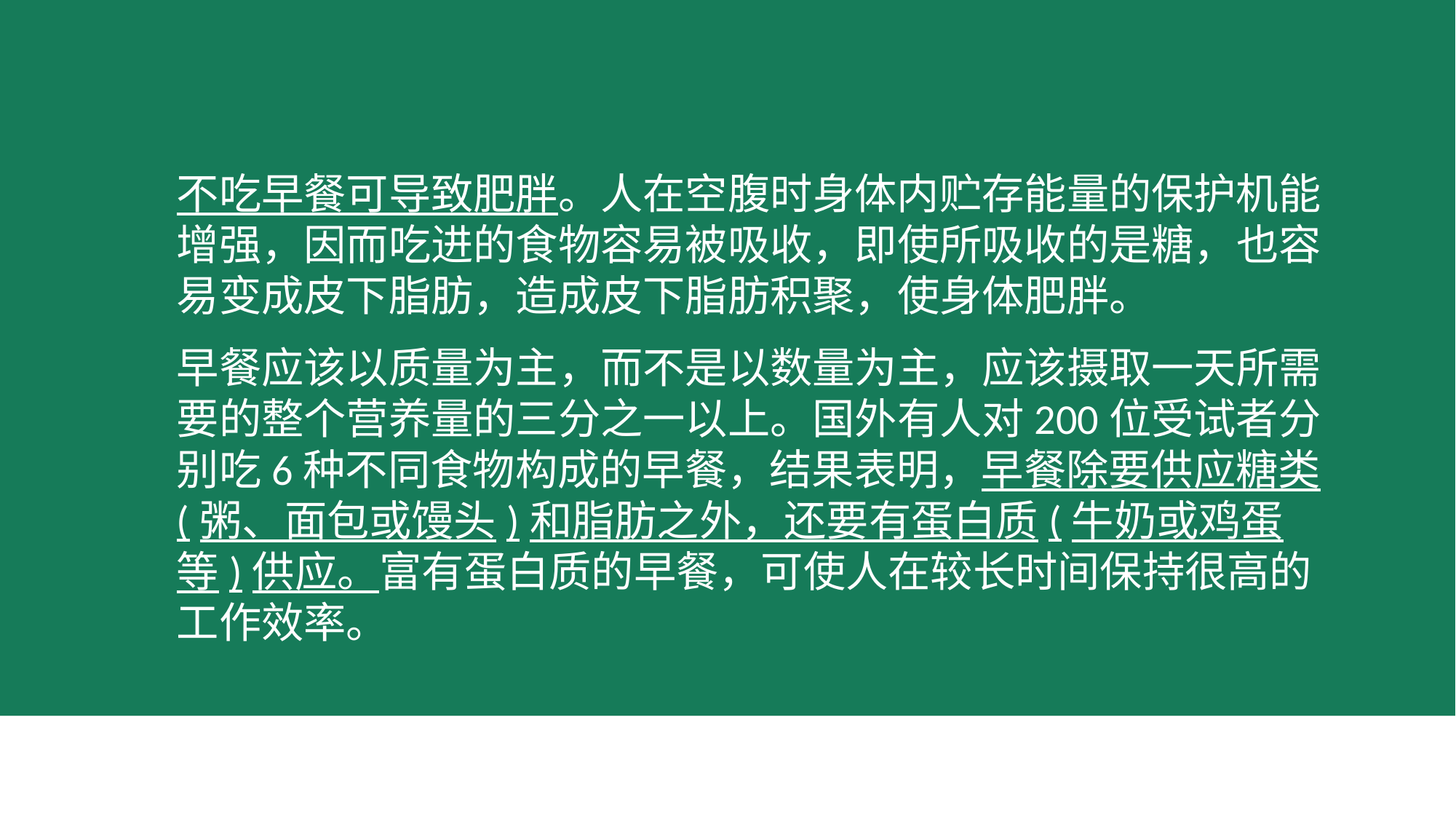

不吃早餐可导致肥胖。人在空腹时身体内贮存能量的保护机能增强，因而吃进的食物容易被吸收，即使所吸收的是糖，也容易变成皮下脂肪，造成皮下脂肪积聚，使身体肥胖。
早餐应该以质量为主，而不是以数量为主，应该摄取一天所需要的整个营养量的三分之一以上。国外有人对200位受试者分别吃6种不同食物构成的早餐，结果表明，早餐除要供应糖类(粥、面包或馒头)和脂肪之外，还要有蛋白质(牛奶或鸡蛋等)供应。富有蛋白质的早餐，可使人在较长时间保持很高的工作效率。